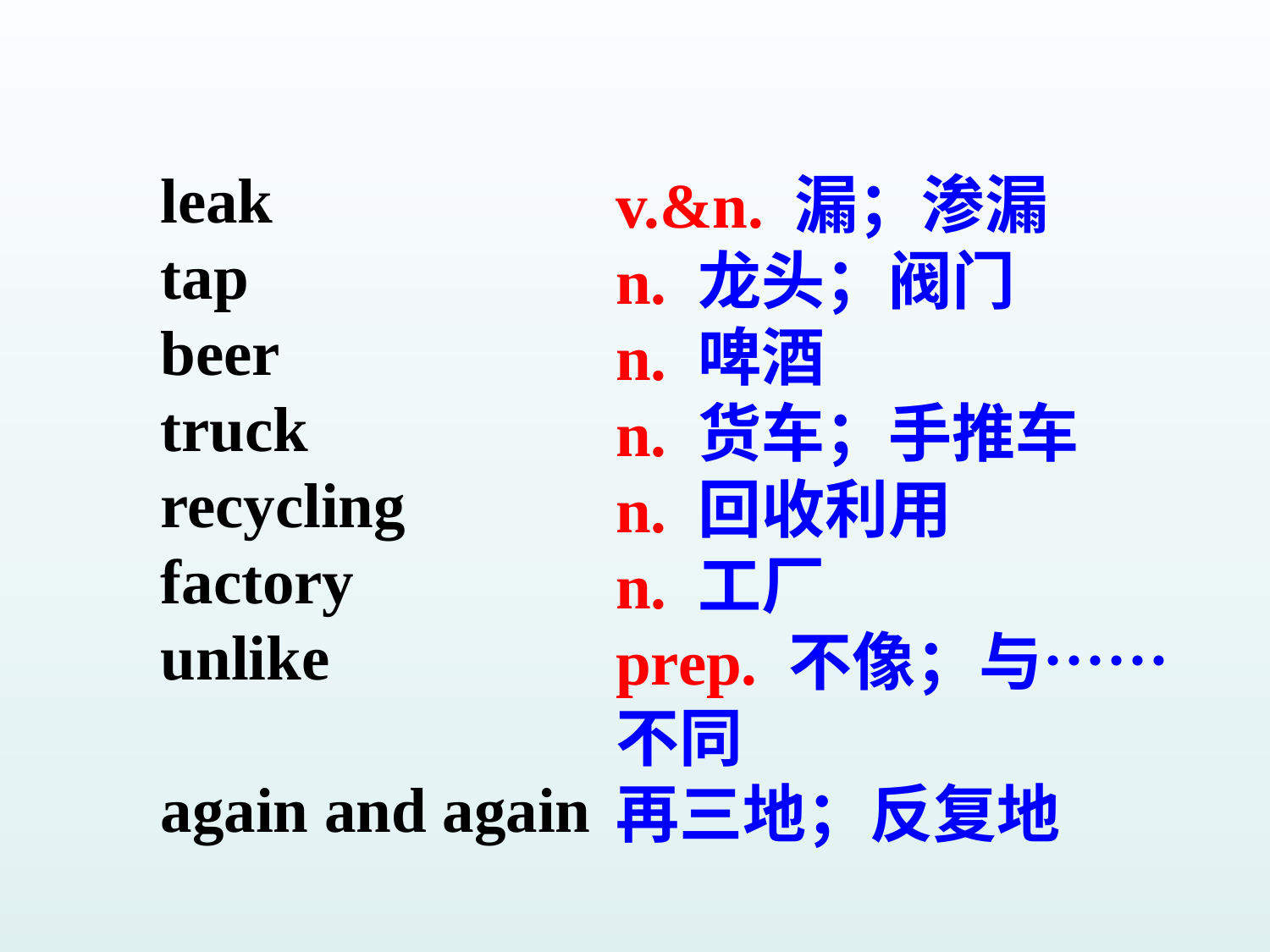

leak
tap
beer
truck
recycling
factory
unlike

again and again
v.&n. 漏；渗漏
n. 龙头；阀门
n. 啤酒
n. 货车；手推车
n. 回收利用
n. 工厂
prep. 不像；与……不同
再三地；反复地